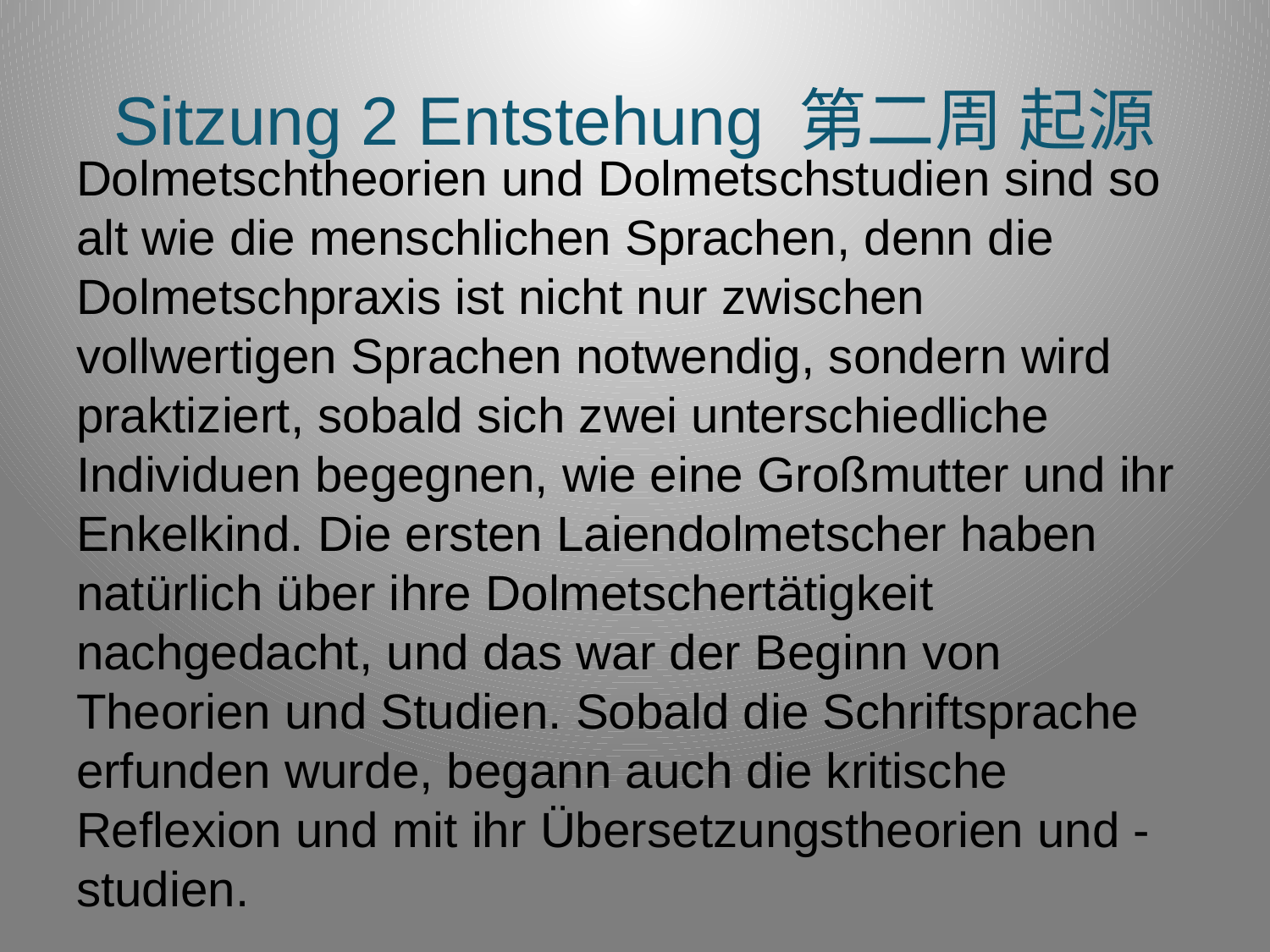

# Sitzung 2 Entstehung 第二周 起源
Dolmetschtheorien und Dolmetschstudien sind so alt wie die menschlichen Sprachen, denn die Dolmetschpraxis ist nicht nur zwischen vollwertigen Sprachen notwendig, sondern wird praktiziert, sobald sich zwei unterschiedliche Individuen begegnen, wie eine Großmutter und ihr Enkelkind. Die ersten Laiendolmetscher haben natürlich über ihre Dolmetschertätigkeit nachgedacht, und das war der Beginn von Theorien und Studien. Sobald die Schriftsprache erfunden wurde, begann auch die kritische Reflexion und mit ihr Übersetzungstheorien und -studien.